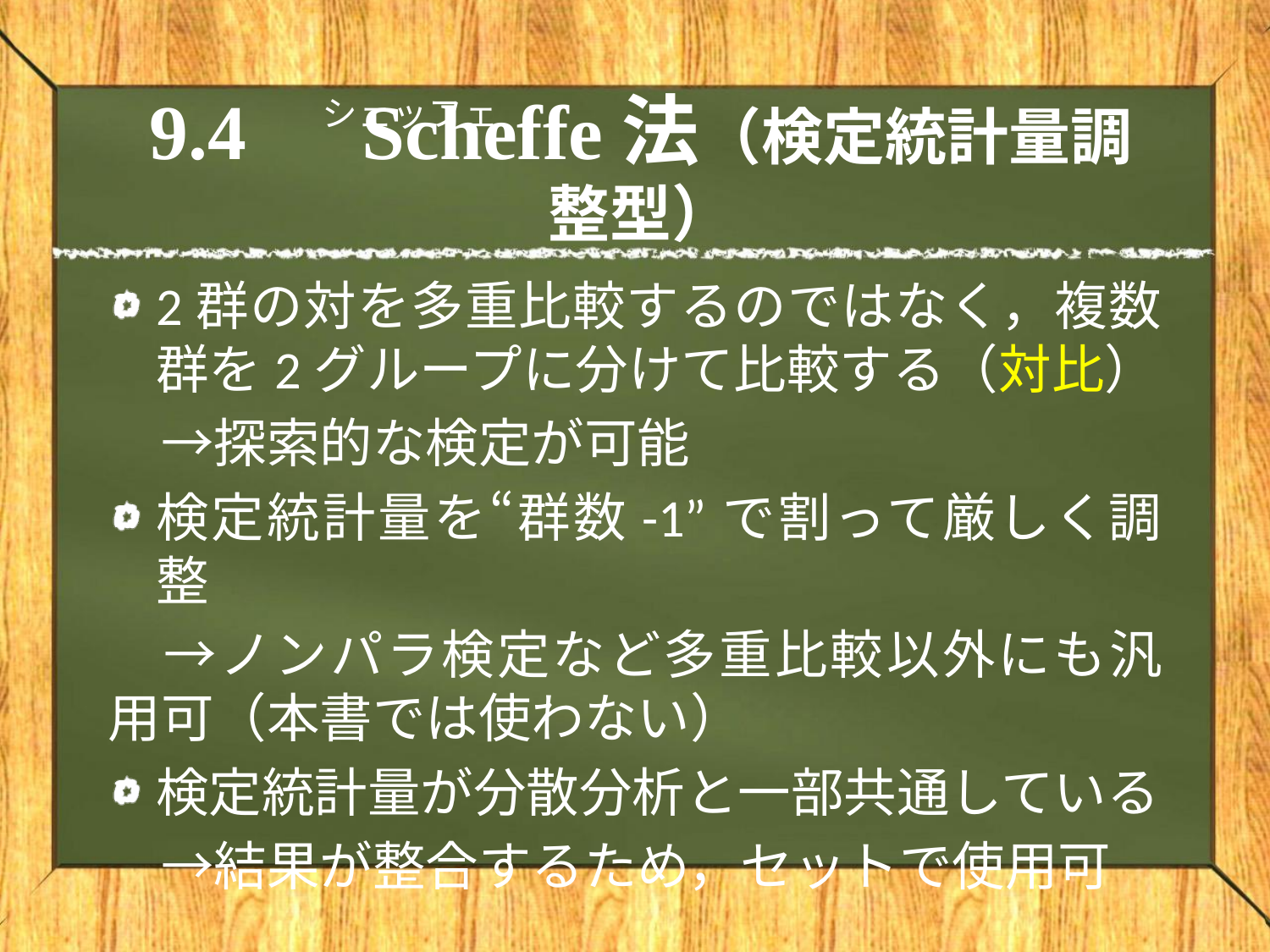

シェッフェ
# 9.4　Scheffe法（検定統計量調整型）
2群の対を多重比較するのではなく，複数群を2グループに分けて比較する（対比）
　→探索的な検定が可能
検定統計量を“群数-1”で割って厳しく調整
　→ノンパラ検定など多重比較以外にも汎用可（本書では使わない）
検定統計量が分散分析と一部共通している
　→結果が整合するため，セットで使用可